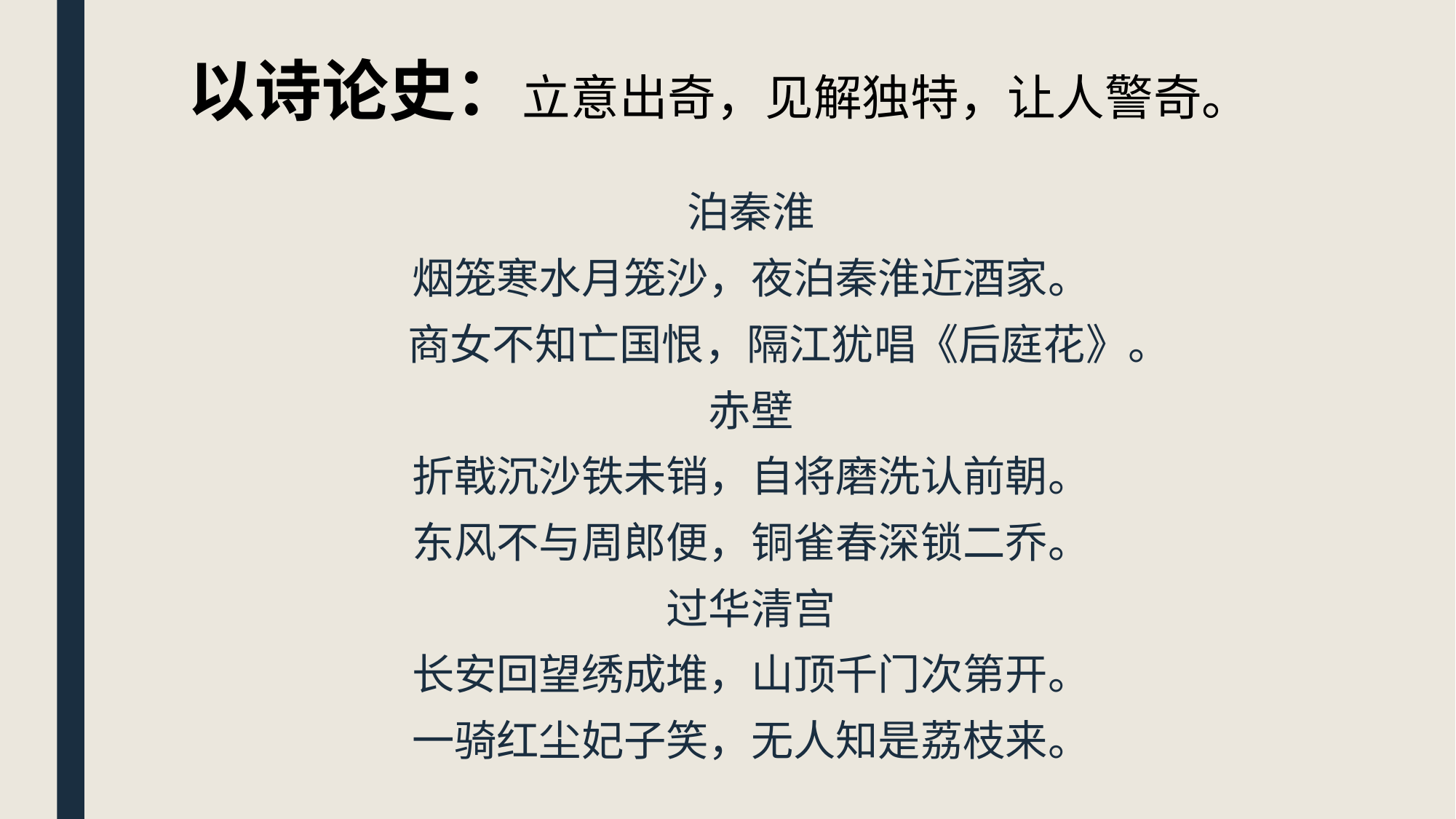

以诗论史：立意出奇，见解独特，让人警奇。

泊秦淮
烟笼寒水月笼沙，夜泊秦淮近酒家。
       商女不知亡国恨，隔江犹唱《后庭花》。
赤壁
折戟沉沙铁未销，自将磨洗认前朝。
东风不与周郎便，铜雀春深锁二乔。
过华清宫
长安回望绣成堆，山顶千门次第开。
一骑红尘妃子笑，无人知是荔枝来。